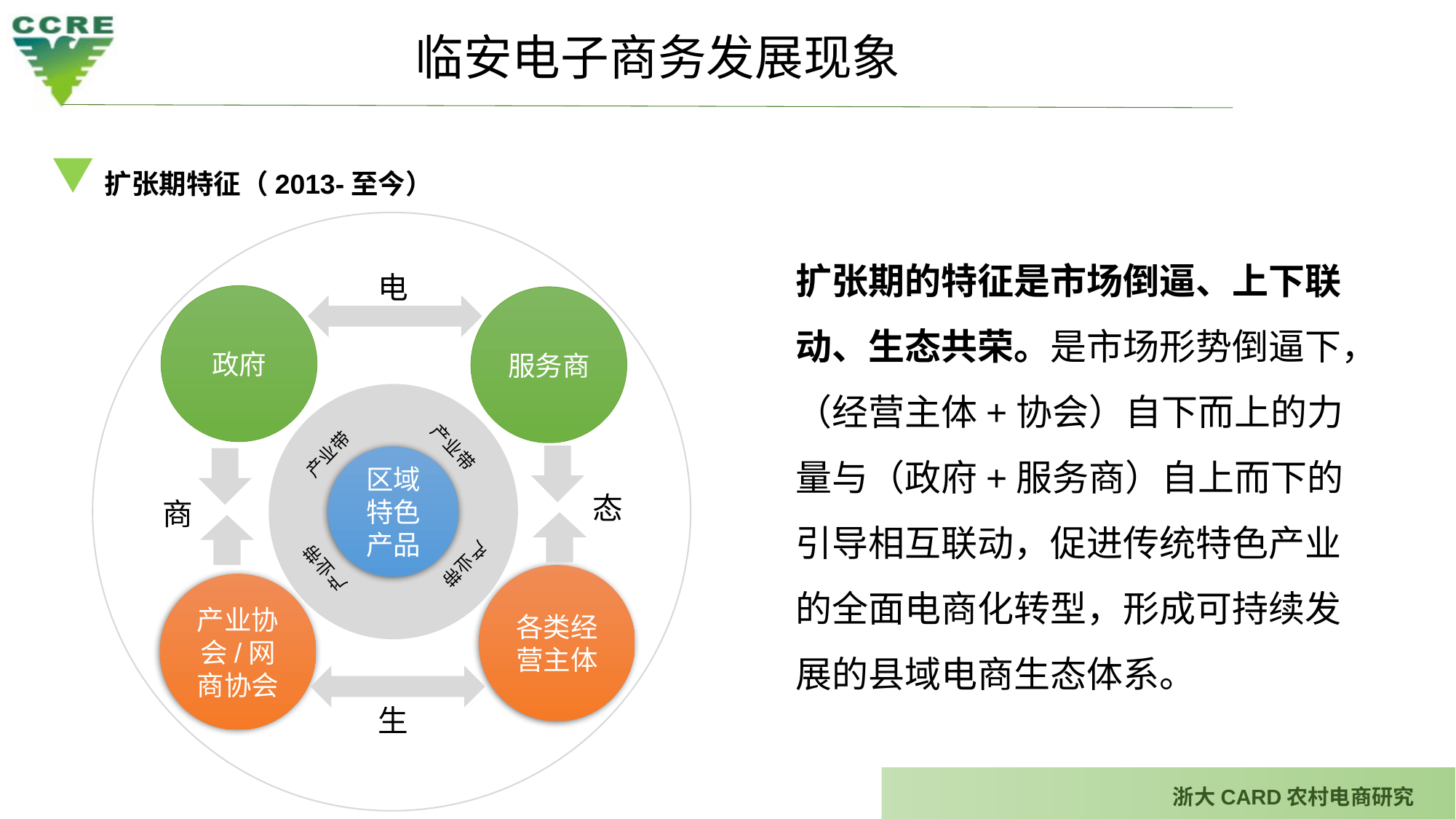

临安电子商务发展现象
扩张期特征（2013-至今）

扩张期的特征是市场倒逼、上下联动、生态共荣。是市场形势倒逼下，（经营主体+协会）自下而上的力量与（政府+服务商）自上而下的引导相互联动，促进传统特色产业的全面电商化转型，形成可持续发展的县域电商生态体系。
电
政府
服务商

产业带
产业带

区域特色产品

态
商

产业带
产业带
各类经营主体
产业协会/网商协会

生